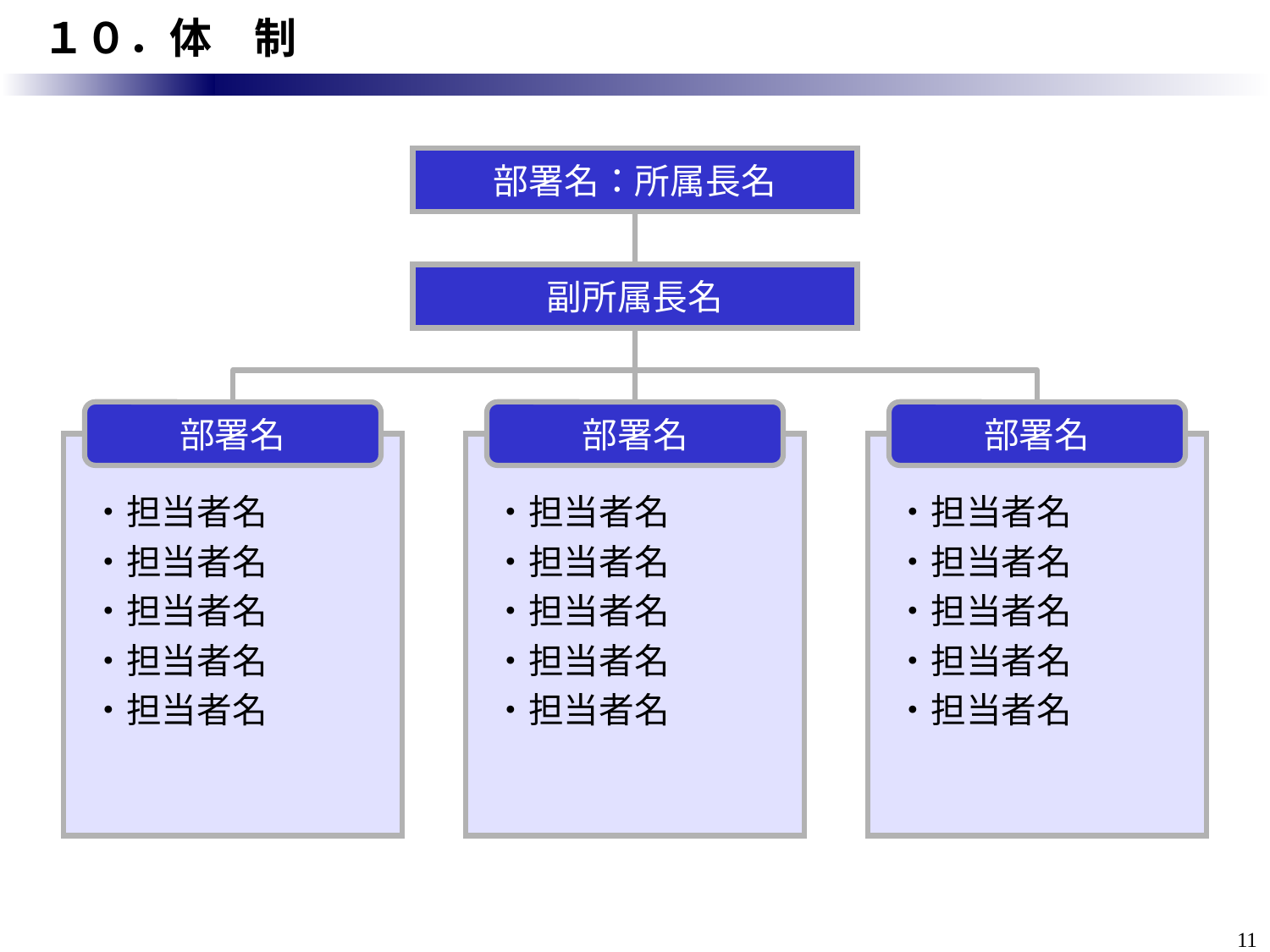

# １０．体　制
部署名：所属長名

副所属長名

部署名
部署名
部署名
・担当者名
・担当者名
・担当者名
・担当者名
・担当者名
・担当者名
・担当者名
・担当者名
・担当者名
・担当者名
・担当者名
・担当者名
・担当者名
・担当者名
・担当者名
11